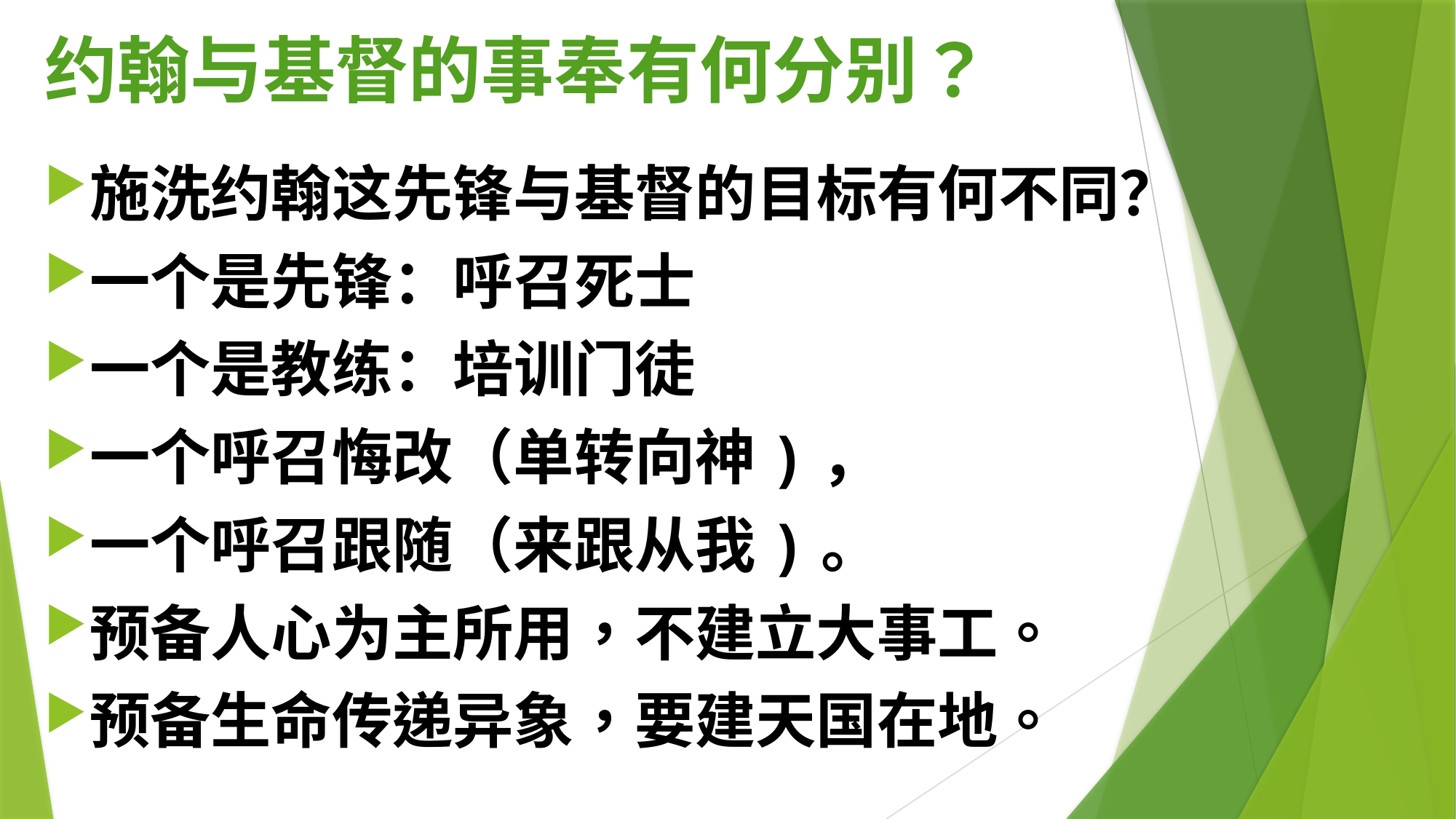

# 约翰与基督的事奉有何分别？
施洗约翰这先锋与基督的目标有何不同？
一个是先锋：呼召死士
一个是教练：培训门徒
一个呼召悔改（单转向神)，
一个呼召跟随（来跟从我)。
预备人心为主所用，不建立大事工。
预备生命传递异象，要建天国在地。